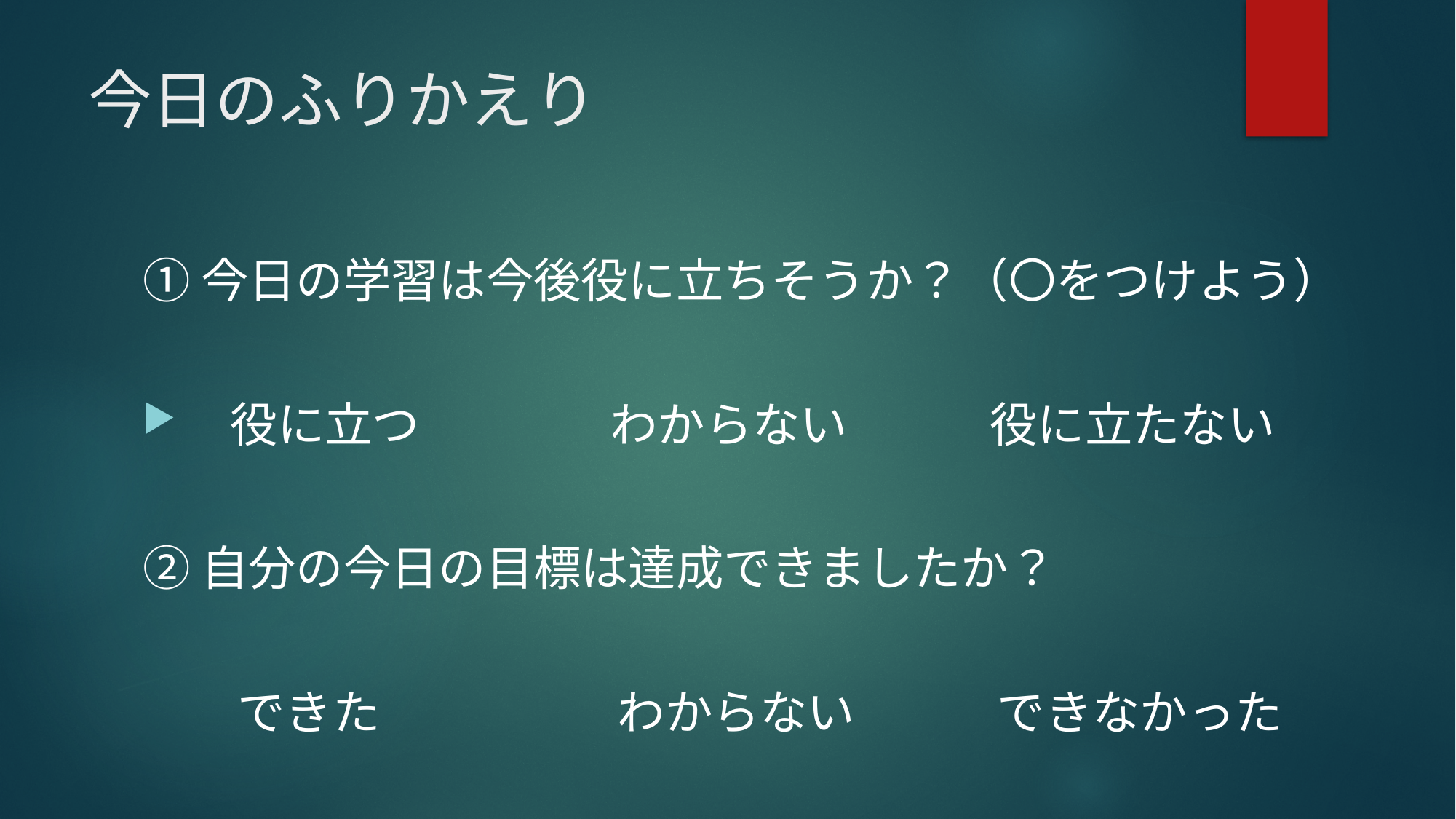

# 今日のふりかえり
①今日の学習は今後役に立ちそうか？（〇をつけよう）

　役に立つ　　　　わからない　　　役に立たない

②自分の今日の目標は達成できましたか？

　　できた　　　　　わからない　　　できなかった